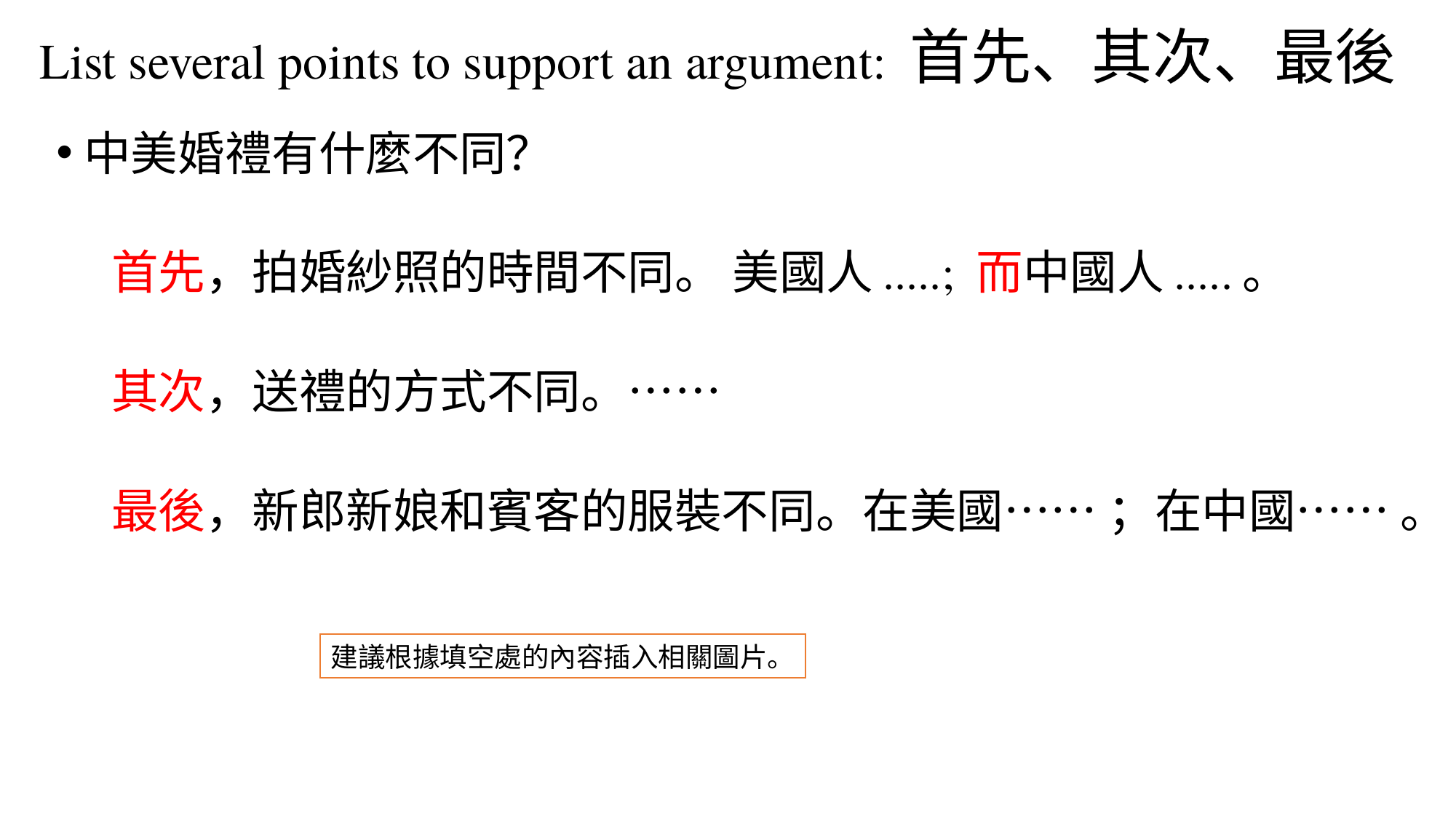

# List several points to support an argument: 首先、其次、最後
中美婚禮有什麼不同？
首先，拍婚紗照的時間不同。 美國人.....; 而中國人.....。
其次，送禮的方式不同。……
最後，新郎新娘和賓客的服裝不同。在美國…… ；在中國…… 。

建議根據填空處的內容插入相關圖片。